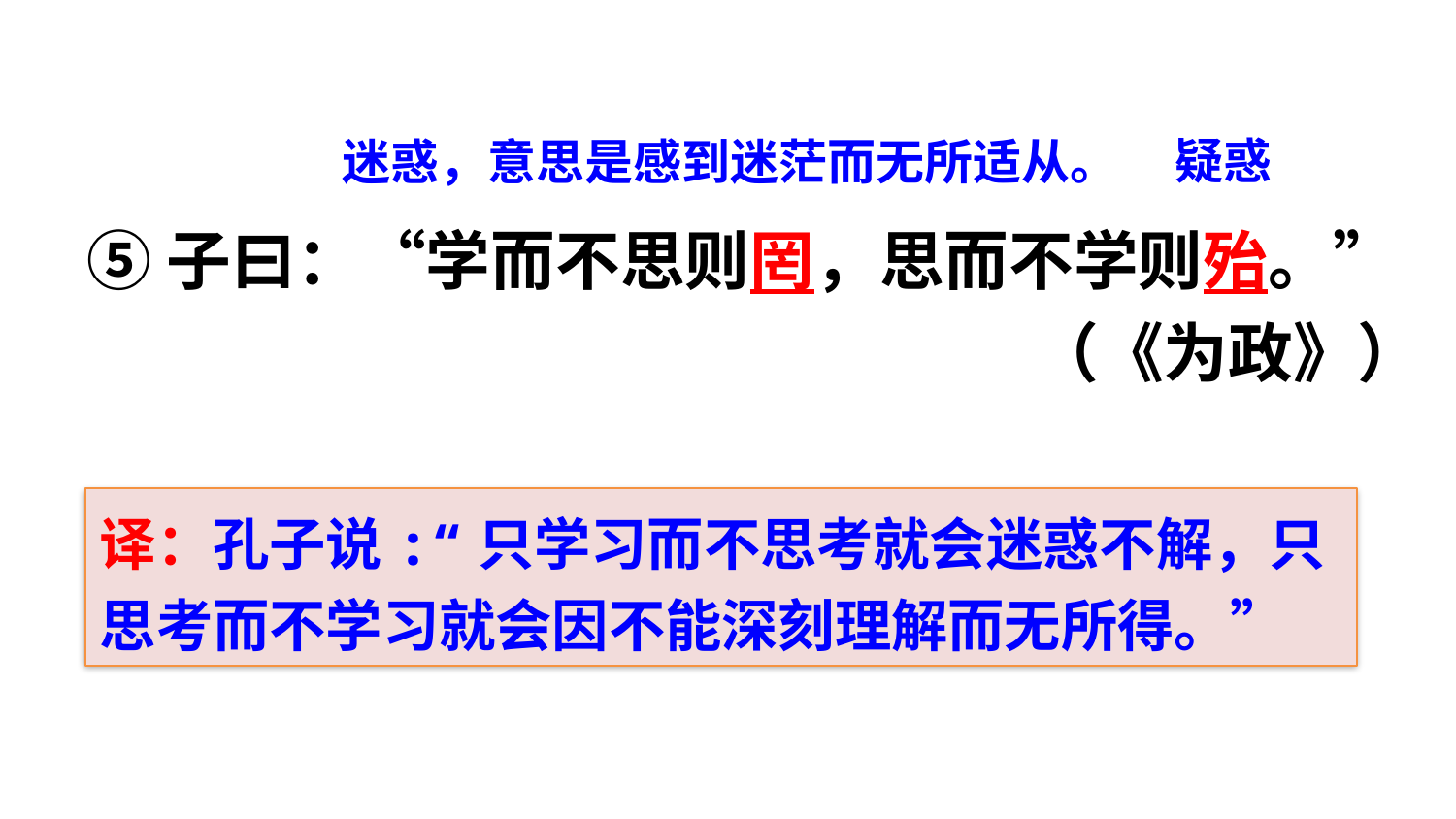

疑惑
迷惑，意思是感到迷茫而无所适从。
⑤子曰：“学而不思则罔，思而不学则殆。”
（《为政》）
译：孔子说:“只学习而不思考就会迷惑不解，只思考而不学习就会因不能深刻理解而无所得。”